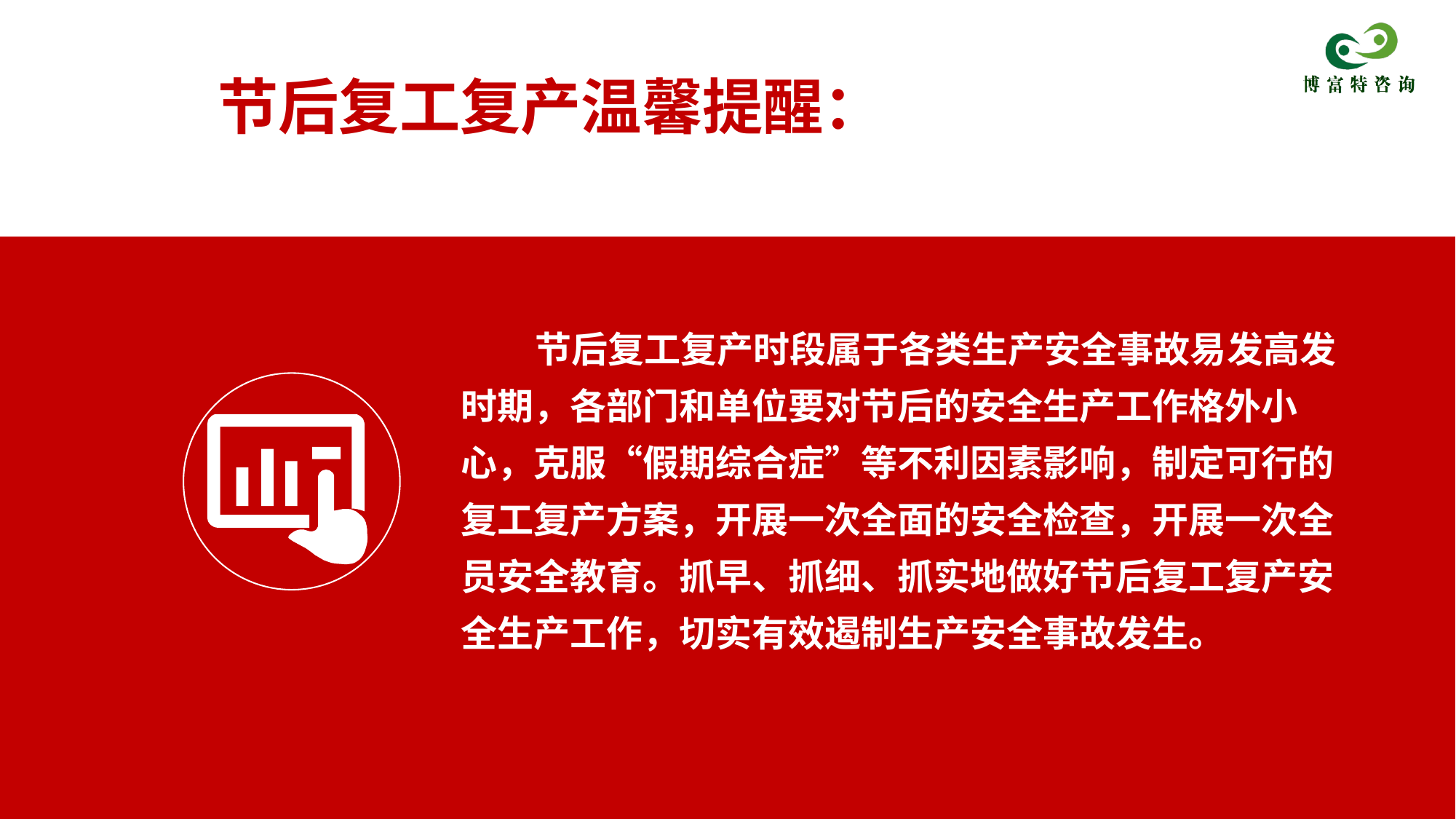

节后复工复产温馨提醒：
        节后复工复产时段属于各类生产安全事故易发高发时期，各部门和单位要对节后的安全生产工作格外小心，克服“假期综合症”等不利因素影响，制定可行的复工复产方案，开展一次全面的安全检查，开展一次全员安全教育。抓早、抓细、抓实地做好节后复工复产安全生产工作，切实有效遏制生产安全事故发生。